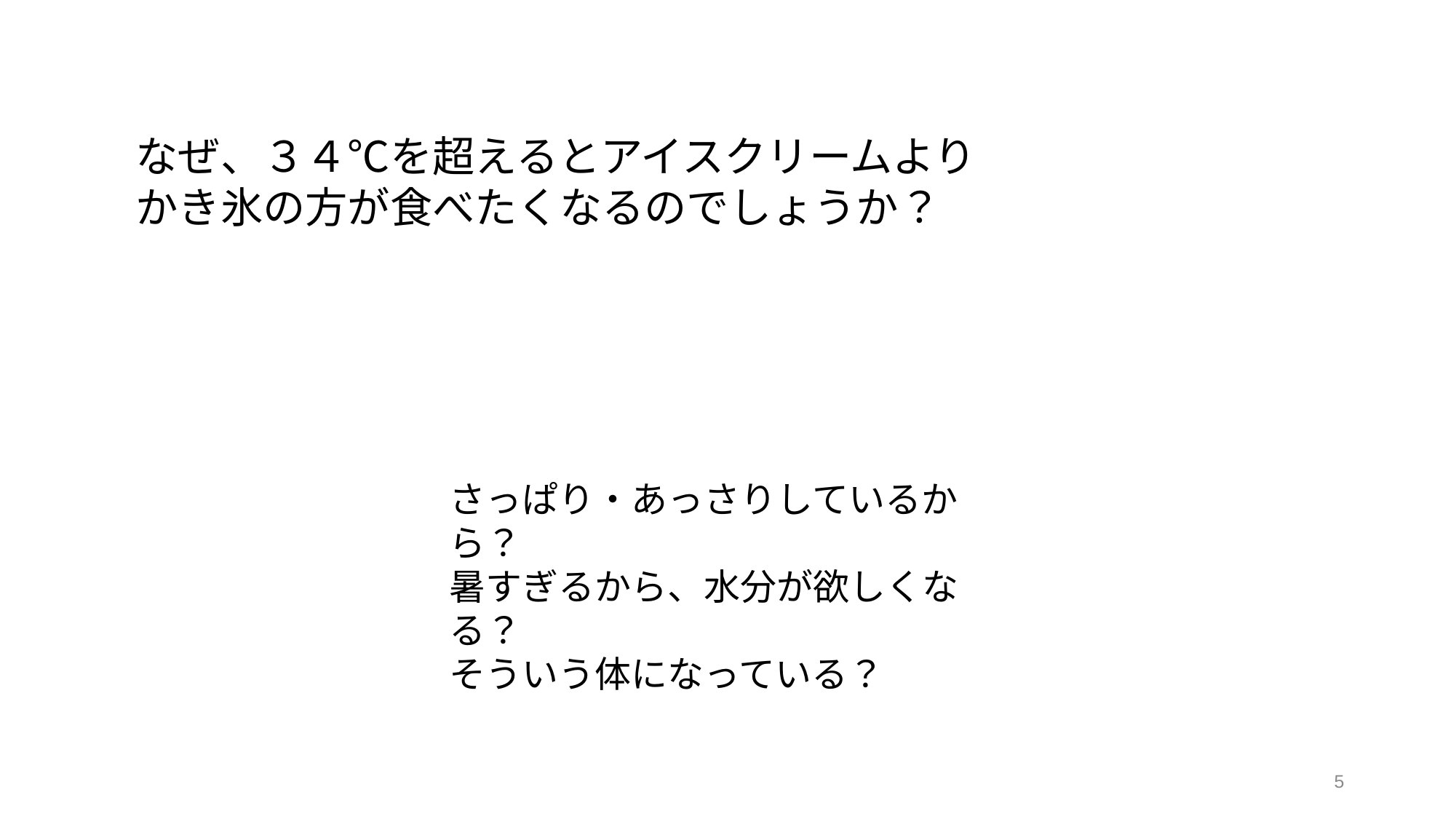

なぜ、３４℃を超えるとアイスクリームより
かき氷の方が食べたくなるのでしょうか？
さっぱり・あっさりしているから？
暑すぎるから、水分が欲しくなる？
そういう体になっている？
5